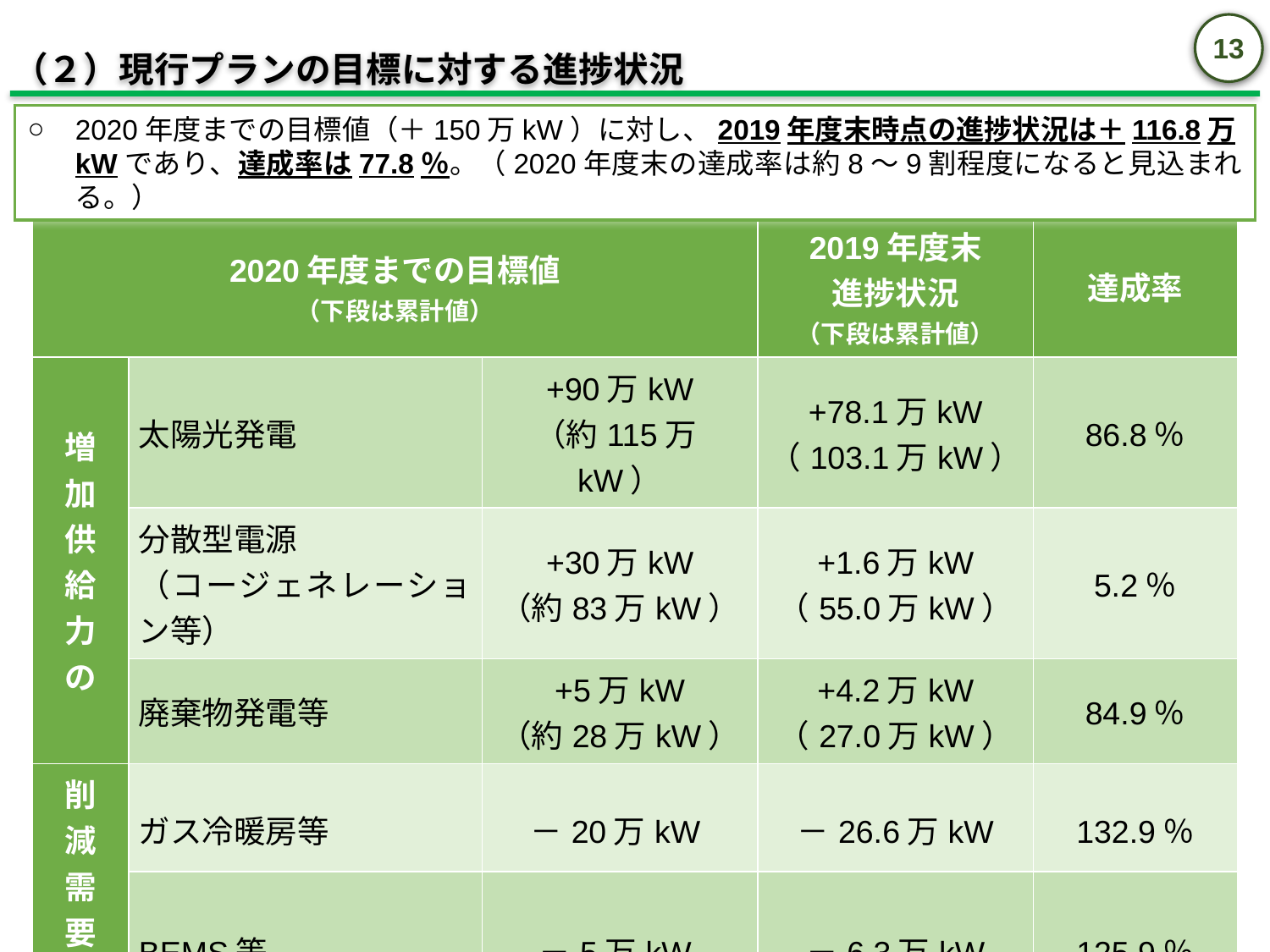

13
（２）現行プランの目標に対する進捗状況

2020年度までの目標値（＋150万kW）に対し、2019年度末時点の進捗状況は＋116.8万kWであり、達成率は77.8％。（2020年度末の達成率は約8～9割程度になると見込まれる。）
| 2020年度までの目標値 （下段は累計値） |  |  | 2019年度末 進捗状況 （下段は累計値） | 達成率 |
| --- | --- | --- | --- | --- |
| 増加 供給力の | 太陽光発電 | +90万kW （約115万kW） | +78.1万kW （103.1万kW） | 86.8％ |
|  | 分散型電源 （コージェネレーション等） | +30万kW （約83万kW） | +1.6万kW （55.0万kW） | 5.2％ |
|  | 廃棄物発電等 | +5万kW （約28万kW） | +4.2万kW （27.0万kW） | 84.9％ |
| 削減 需要の | ガス冷暖房等 | －20万kW | －26.6万kW | 132.9％ |
|  | BEMS等 | －5万kW | －6.3万kW | 125.9％ |
| 合　計 |  | +150万kW | +116.8万kW | 77.8％ |